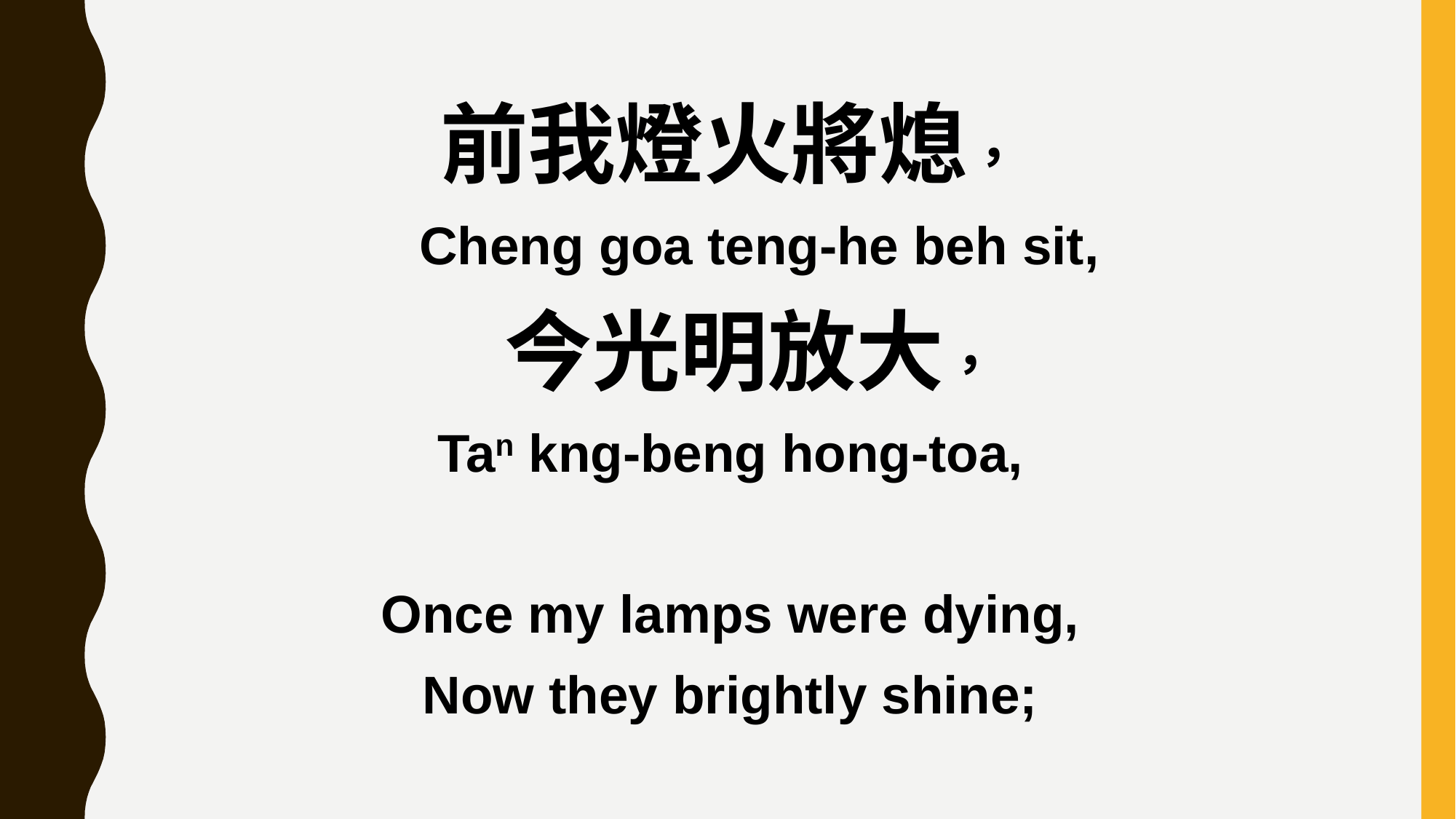

前我燈火將熄，
               Cheng goa teng-he beh sit,
 今光明放大，
Tan kng-beng hong-toa,

Once my lamps were dying,
Now they brightly shine;